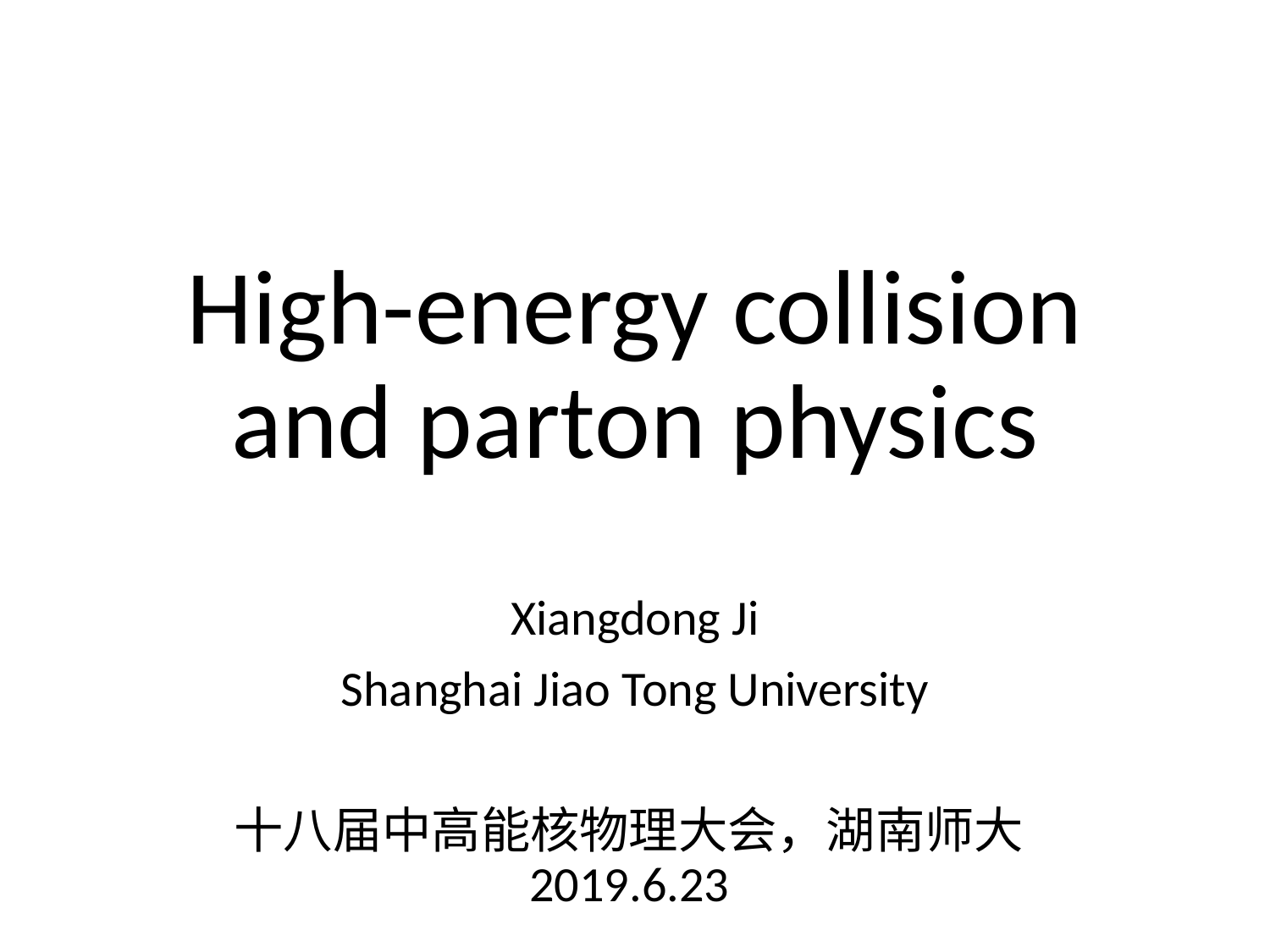

# High-energy collision and parton physics
Xiangdong Ji
Shanghai Jiao Tong University

十八届中高能核物理大会，湖南师大2019.6.23